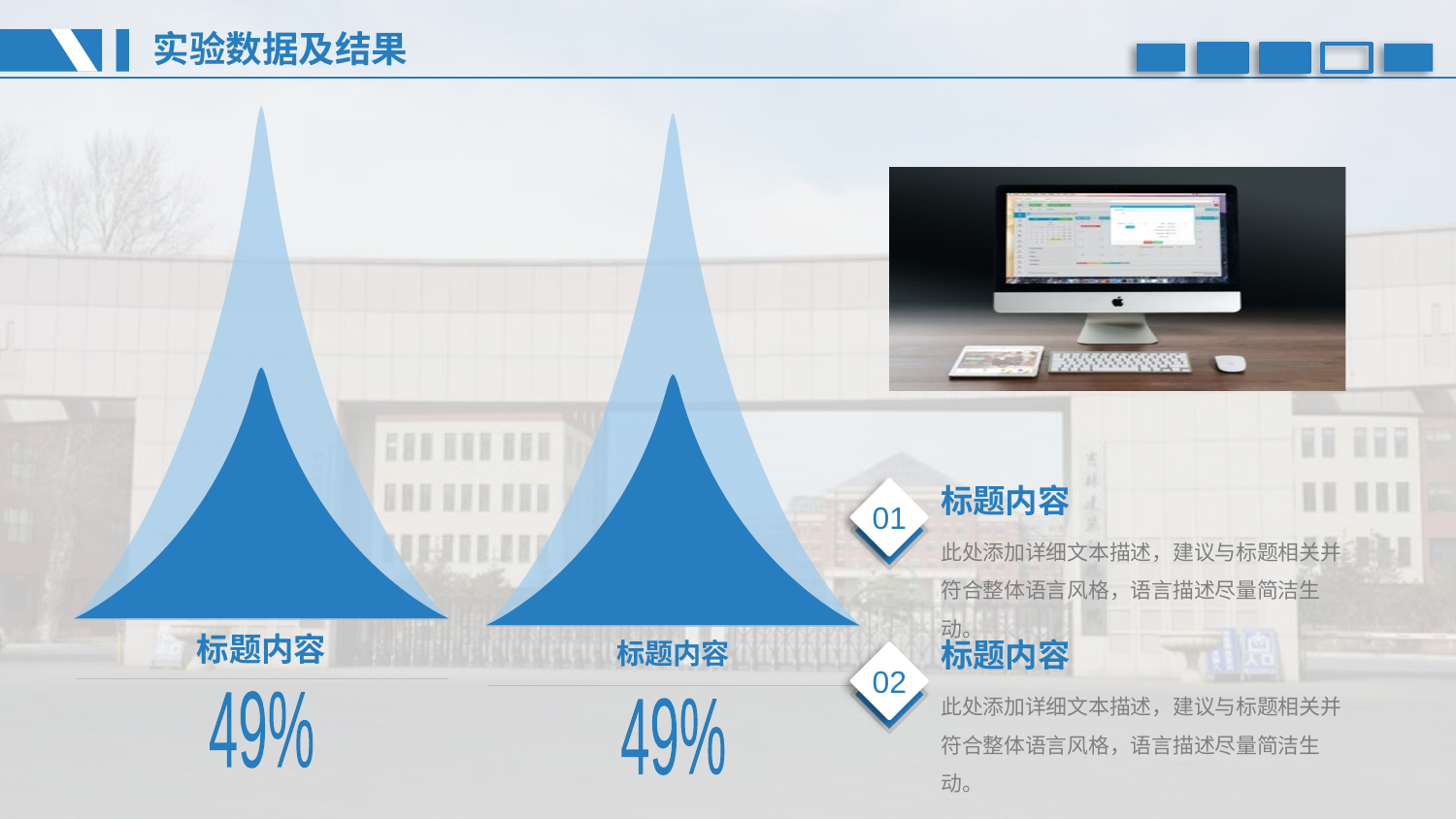

实验数据及结果

标题内容
49%

标题内容
49%

标题内容
01

此处添加详细文本描述，建议与标题相关并符合整体语言风格，语言描述尽量简洁生动。
标题内容
02

此处添加详细文本描述，建议与标题相关并符合整体语言风格，语言描述尽量简洁生动。